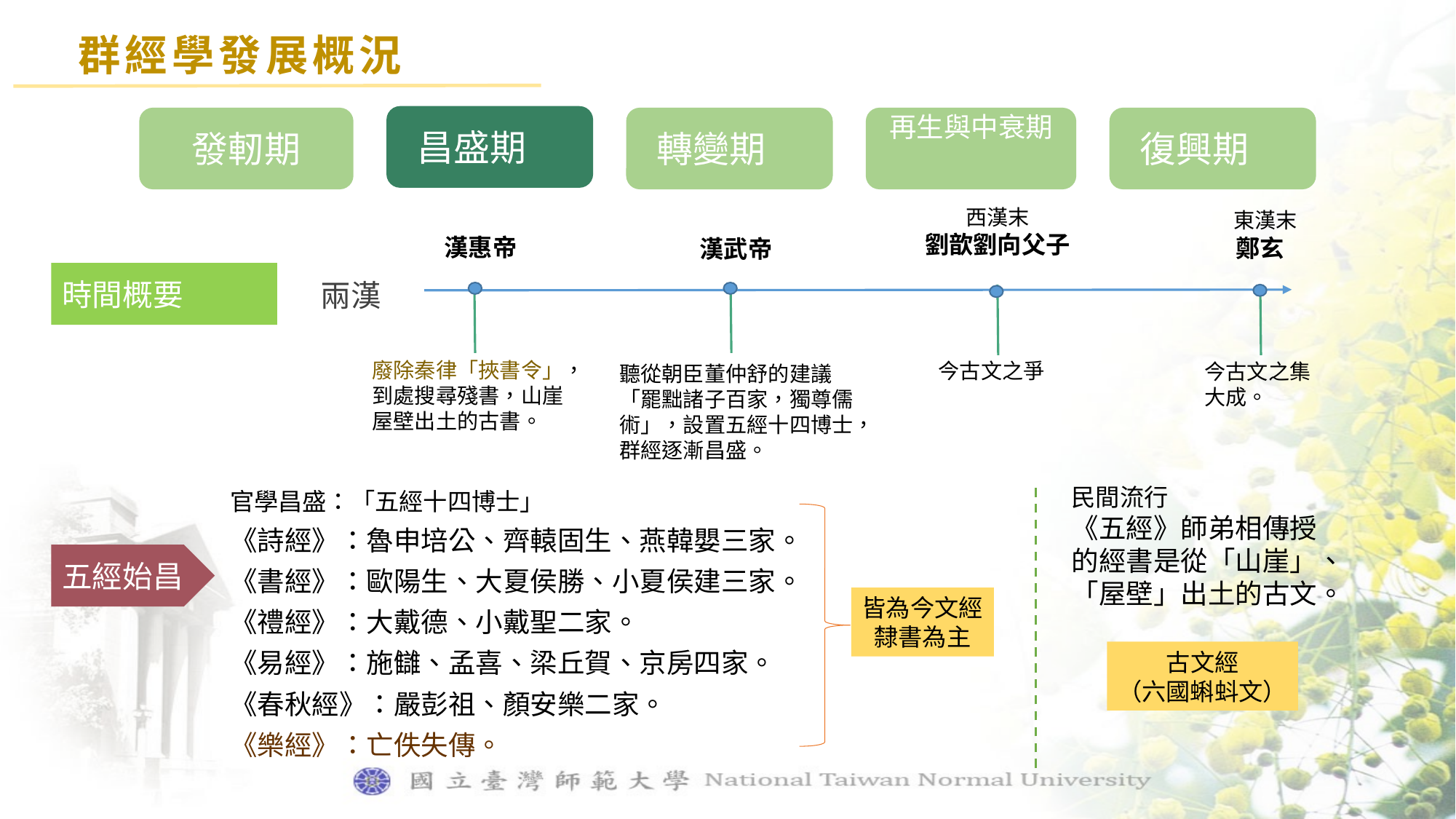

群經學發展概況
昌盛期
發軔期
轉變期
再生與中衰期
復興期
 東漢末
鄭玄
西漢末
劉歆劉向父子
 漢惠帝
 漢武帝
兩漢
時間概要

廢除秦律「挾書令」，到處搜尋殘書，山崖屋壁出土的古書。
今古文之爭
聽從朝臣董仲舒的建議「罷黜諸子百家，獨尊儒術」，設置五經十四博士，群經逐漸昌盛。

今古文之集大成。
民間流行
《五經》師弟相傳授的經書是從「山崖」、「屋壁」出土的古文。

官學昌盛：「五經十四博士」
《詩經》：魯申培公、齊轅固生、燕韓嬰三家。
《書經》：歐陽生、大夏侯勝、小夏侯建三家。
《禮經》：大戴德、小戴聖二家。
《易經》：施讎、孟喜、梁丘賀、京房四家。
《春秋經》：嚴彭祖、顏安樂二家。
《樂經》：亡佚失傳。

皆為今文經
隸書為主
五經始昌
古文經
（六國蝌蚪文）